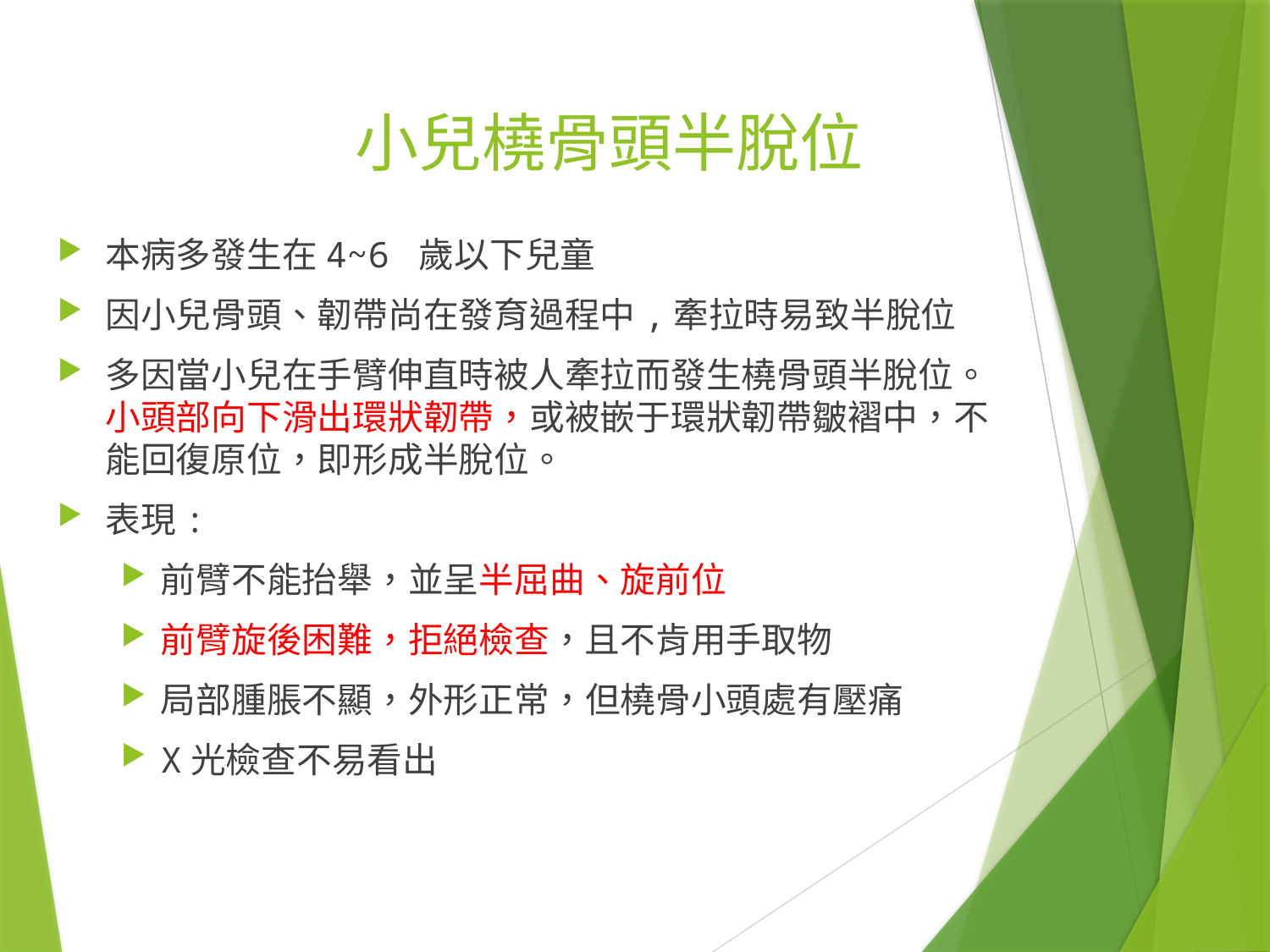

# 小兒橈骨頭半脫位
本病多發生在4~6 歲以下兒童
因小兒骨頭、韌帶尚在發育過程中,牽拉時易致半脫位
多因當小兒在手臂伸直時被人牽拉而發生橈骨頭半脫位。小頭部向下滑出環狀韌帶，或被嵌于環狀韌帶皺褶中，不能回復原位，即形成半脫位。
表現:
前臂不能抬舉，並呈半屈曲、旋前位
前臂旋後困難，拒絕檢查，且不肯用手取物
局部腫脹不顯，外形正常，但橈骨小頭處有壓痛
X光檢查不易看出